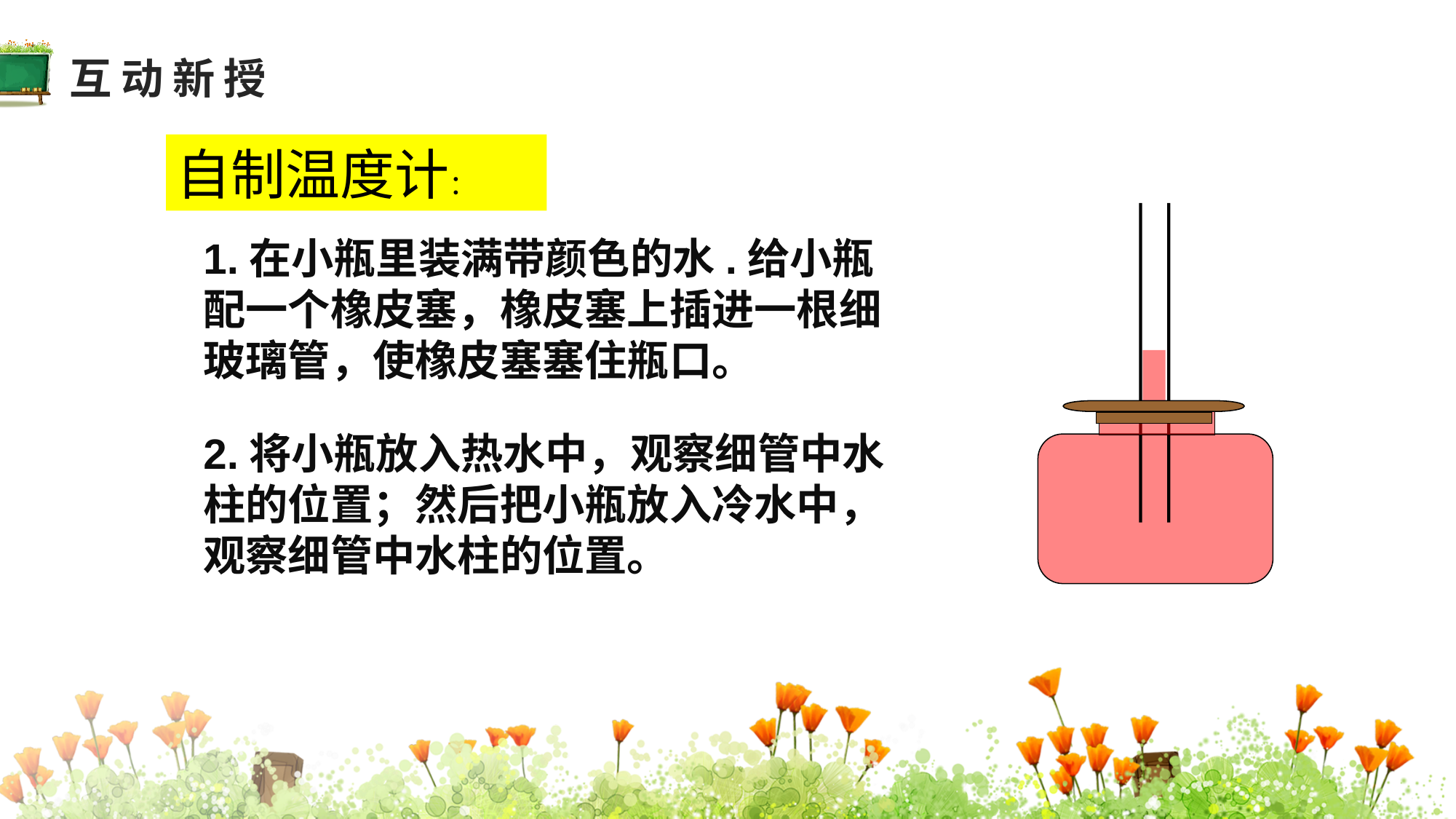

互动新授
自制温度计：

1.在小瓶里装满带颜色的水.给小瓶配一个橡皮塞，橡皮塞上插进一根细玻璃管，使橡皮塞塞住瓶口。
2.将小瓶放入热水中，观察细管中水柱的位置；然后把小瓶放入冷水中，观察细管中水柱的位置。